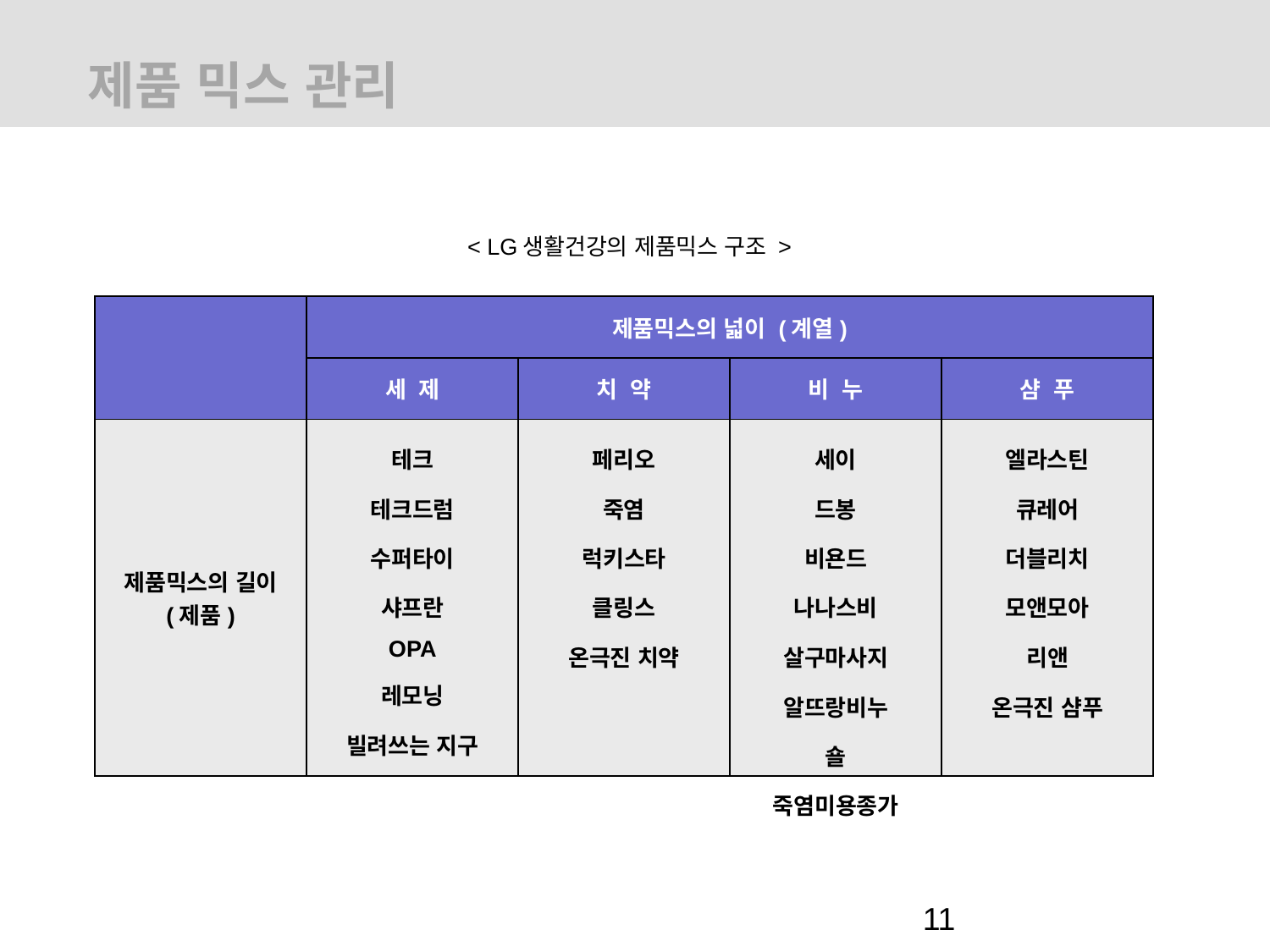

# 제품 믹스 관리
< LG생활건강의 제품믹스 구조 >
|  | 제품믹스의 넓이 (계열) |  |  |  |
| --- | --- | --- | --- | --- |
|  | 세 제 | 치 약 | 비 누 | 샴 푸 |
| 제품믹스의 길이 (제품) | 테크 테크드럼 수퍼타이 샤프란 OPA 레모닝 빌려쓰는 지구 | 페리오 죽염 럭키스타 클링스 온극진 치약 | 세이 드봉 비욘드 나나스비 살구마사지 알뜨랑비누 숄 죽염미용종가 | 엘라스틴 큐레어 더블리치 모앤모아 리앤 온극진 샴푸 |
11